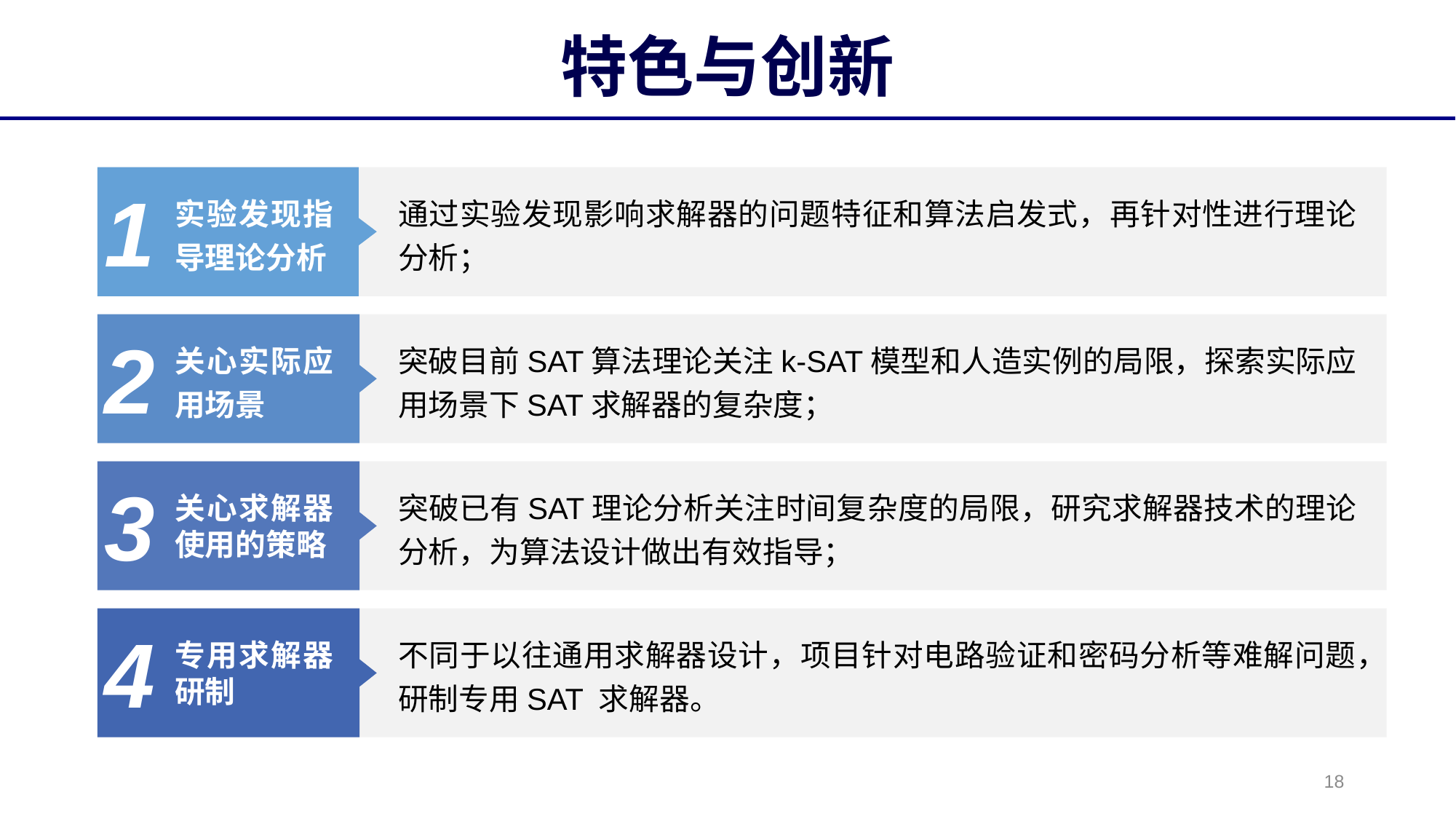

# 特色与创新
通过实验发现影响求解器的问题特征和算法启发式，再针对性进行理论分析；
实验发现指导理论分析
1
突破目前SAT算法理论关注k-SAT模型和人造实例的局限，探索实际应用场景下SAT求解器的复杂度；
关心实际应用场景
2
突破已有SAT理论分析关注时间复杂度的局限，研究求解器技术的理论分析，为算法设计做出有效指导；
关心求解器使用的策略
3
不同于以往通用求解器设计，项目针对电路验证和密码分析等难解问题，研制专用SAT 求解器。
专用求解器研制
4
18